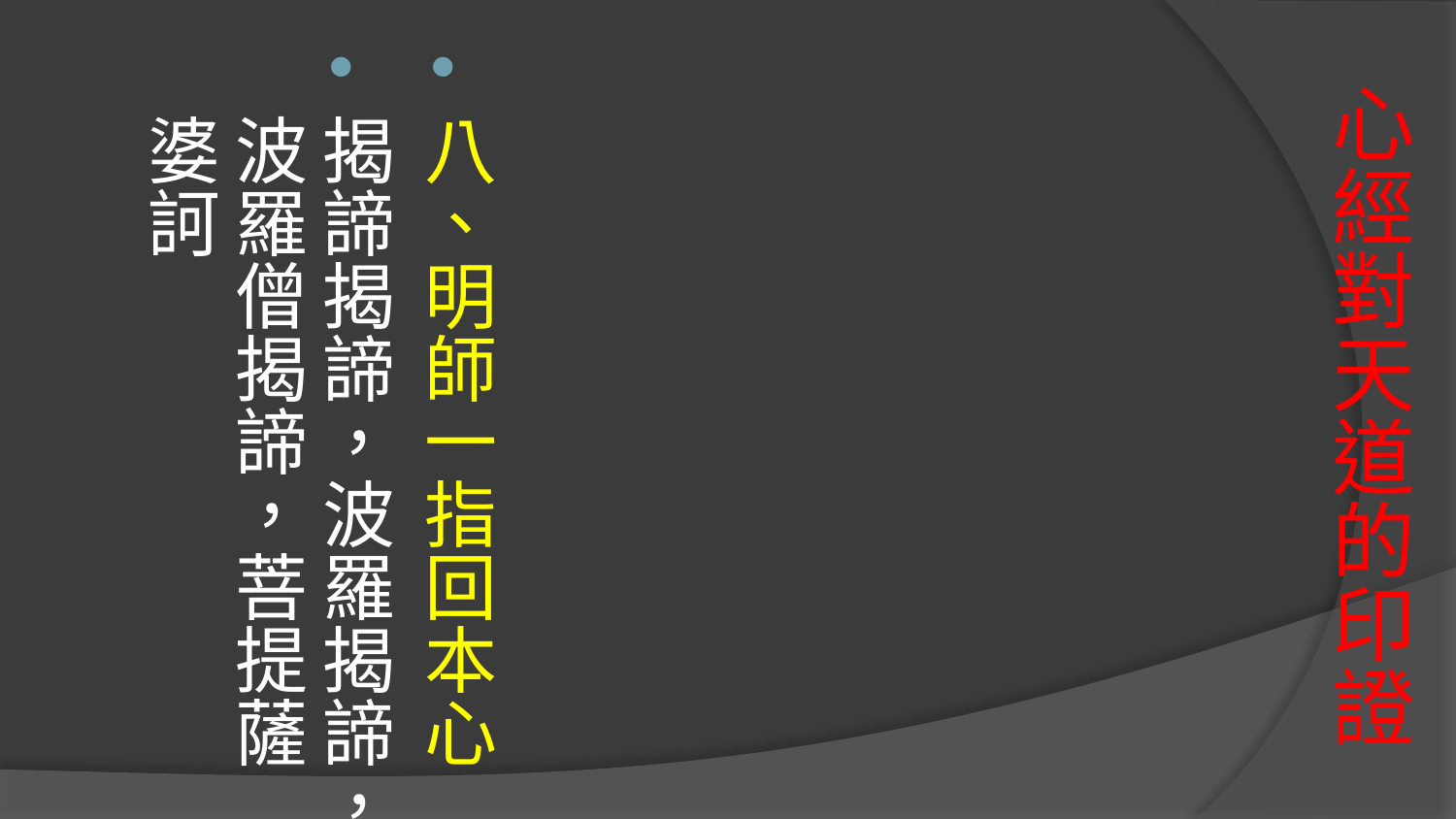

八、明師一指回本心
揭諦揭諦，波羅揭諦，波羅僧揭諦，菩提薩婆訶

# 心經對天道的印證